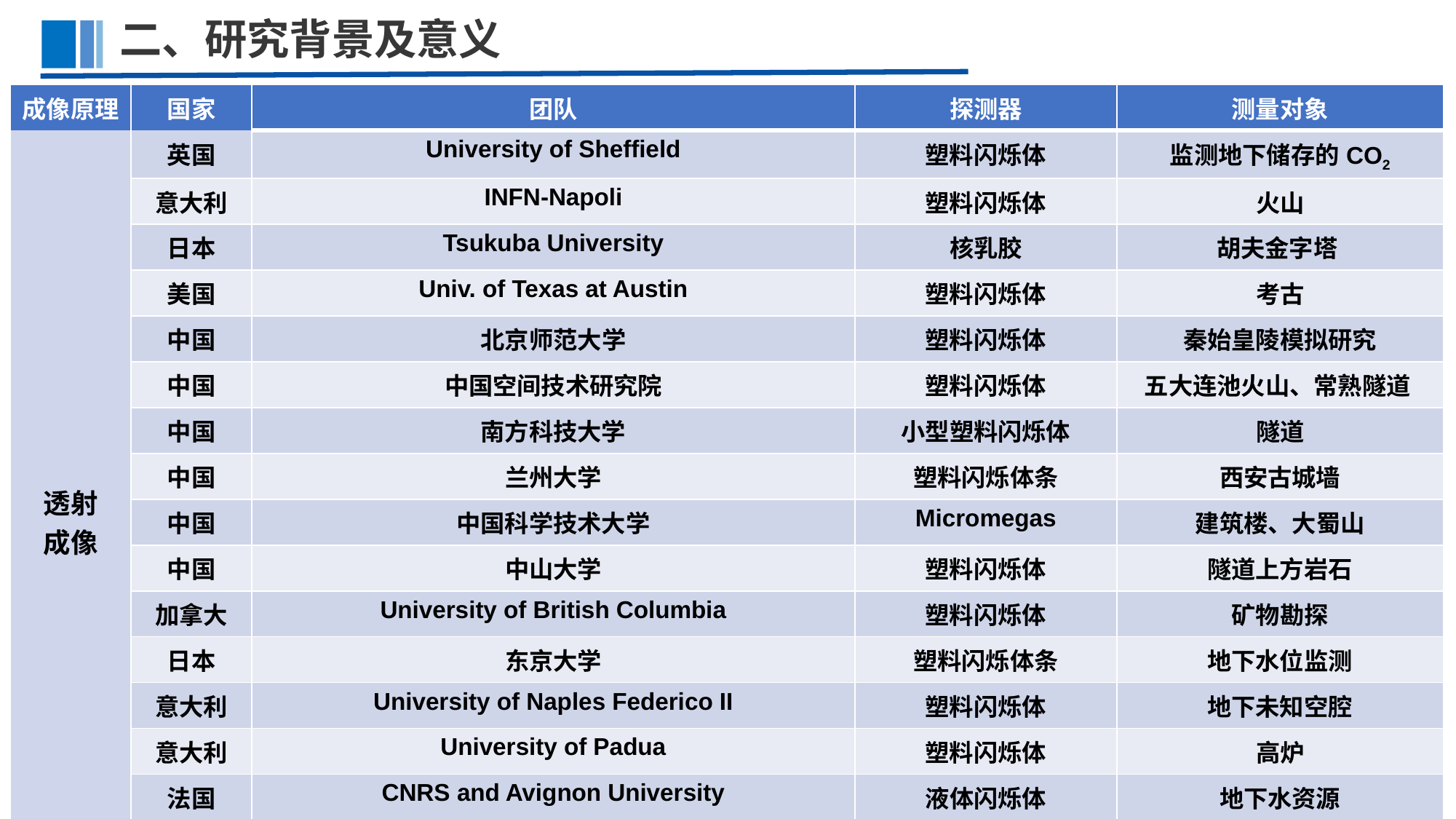

二、研究背景及意义

| 成像原理 | 国家 | 团队 | 探测器 | 测量对象 |
| --- | --- | --- | --- | --- |
| 透射 成像 | 英国 | University of Sheffield | 塑料闪烁体 | 监测地下储存的CO2 |
|  | 意大利 | INFN-Napoli | 塑料闪烁体 | 火山 |
|  | 日本 | Tsukuba University | 核乳胶 | 胡夫金字塔 |
|  | 美国 | Univ. of Texas at Austin | 塑料闪烁体 | 考古 |
|  | 中国 | 北京师范大学 | 塑料闪烁体 | 秦始皇陵模拟研究 |
|  | 中国 | 中国空间技术研究院 | 塑料闪烁体 | 五大连池火山、常熟隧道 |
|  | 中国 | 南方科技大学 | 小型塑料闪烁体 | 隧道 |
|  | 中国 | 兰州大学 | 塑料闪烁体条 | 西安古城墙 |
|  | 中国 | 中国科学技术大学 | Micromegas | 建筑楼、大蜀山 |
|  | 中国 | 中山大学 | 塑料闪烁体 | 隧道上方岩石 |
|  | 加拿大 | University of British Columbia | 塑料闪烁体 | 矿物勘探 |
|  | 日本 | 东京大学 | 塑料闪烁体条 | 地下水位监测 |
|  | 意大利 | University of Naples Federico II | 塑料闪烁体 | 地下未知空腔 |
|  | 意大利 | University of Padua | 塑料闪烁体 | 高炉 |
|  | 法国 | CNRS and Avignon University | 液体闪烁体 | 地下水资源 |
|  | 瑞士 | Laboratory for High-Energy Physics | 核乳胶 | 冰川下隐藏的地形 |
|  | 法国 | IRFU, CEA, Universite Paris-Saclay | 气体探测器 | 核反应堆 |